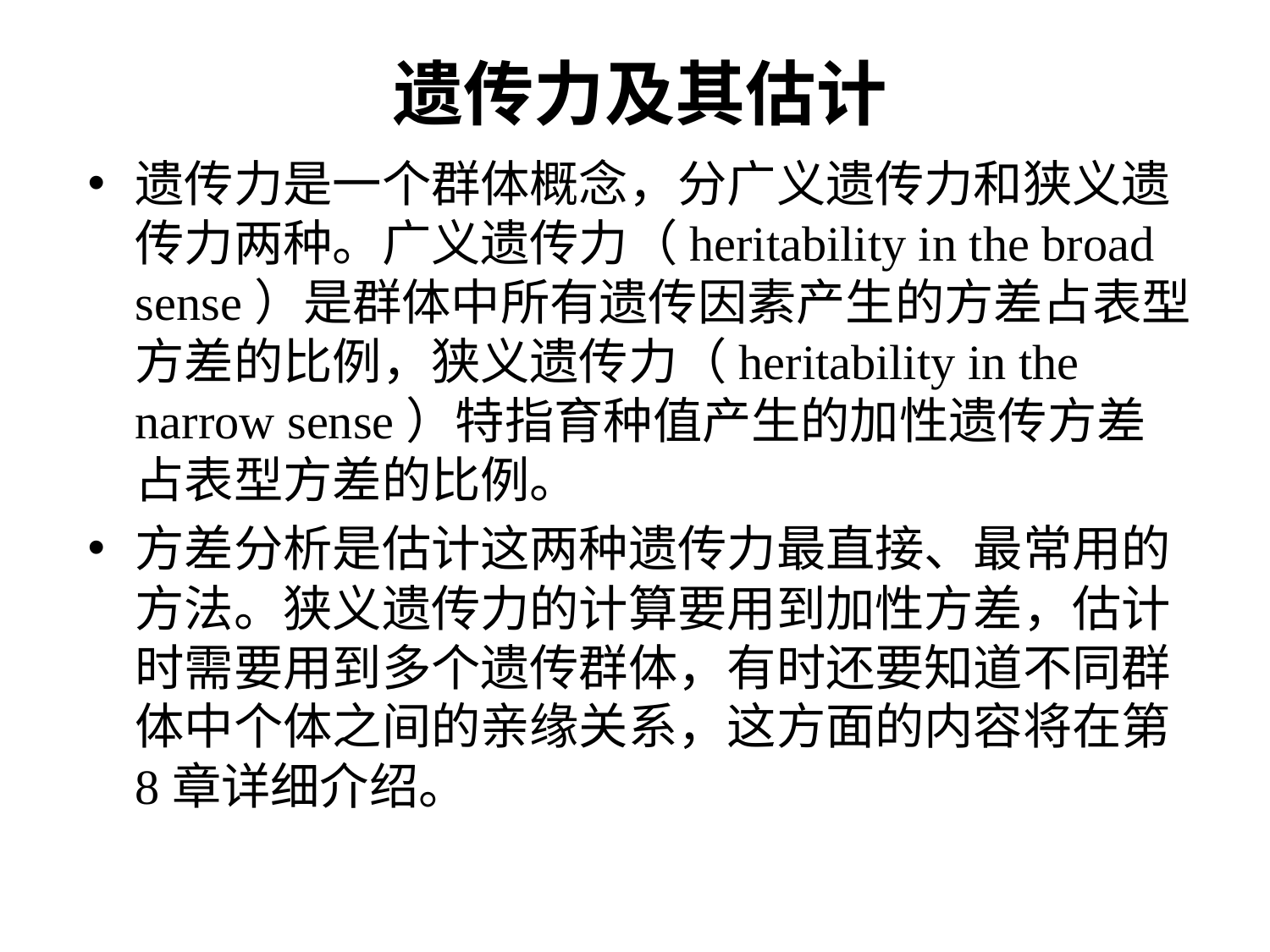

# 遗传力及其估计
遗传力是一个群体概念，分广义遗传力和狭义遗传力两种。广义遗传力（heritability in the broad sense）是群体中所有遗传因素产生的方差占表型方差的比例，狭义遗传力（heritability in the narrow sense）特指育种值产生的加性遗传方差占表型方差的比例。
方差分析是估计这两种遗传力最直接、最常用的方法。狭义遗传力的计算要用到加性方差，估计时需要用到多个遗传群体，有时还要知道不同群体中个体之间的亲缘关系，这方面的内容将在第8章详细介绍。